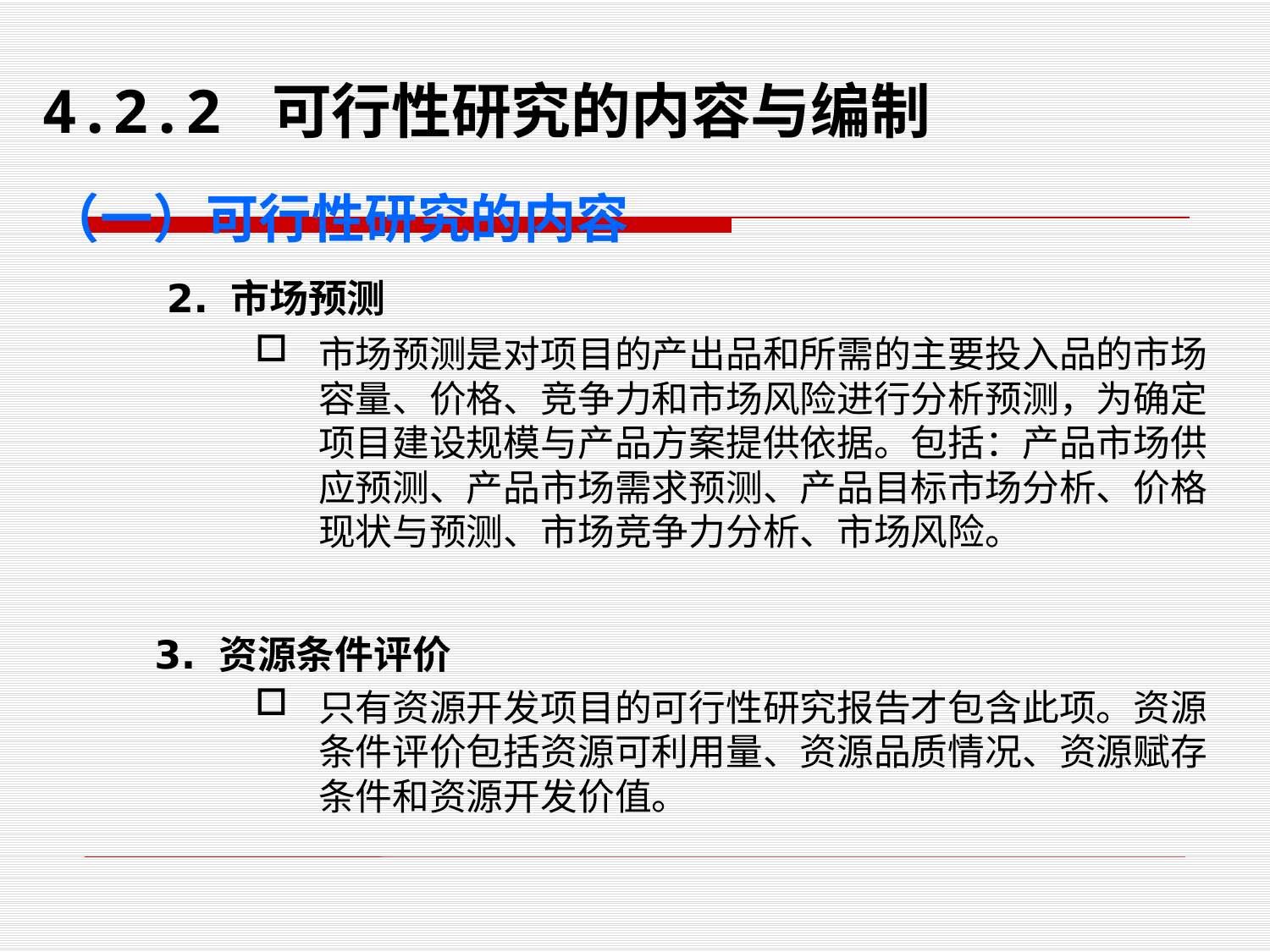

# 4.2.2 可行性研究的内容与编制
（一）可行性研究的内容
 2. 市场预测
市场预测是对项目的产出品和所需的主要投入品的市场容量、价格、竞争力和市场风险进行分析预测，为确定项目建设规模与产品方案提供依据。包括：产品市场供应预测、产品市场需求预测、产品目标市场分析、价格现状与预测、市场竞争力分析、市场风险。

3. 资源条件评价
只有资源开发项目的可行性研究报告才包含此项。资源条件评价包括资源可利用量、资源品质情况、资源赋存条件和资源开发价值。